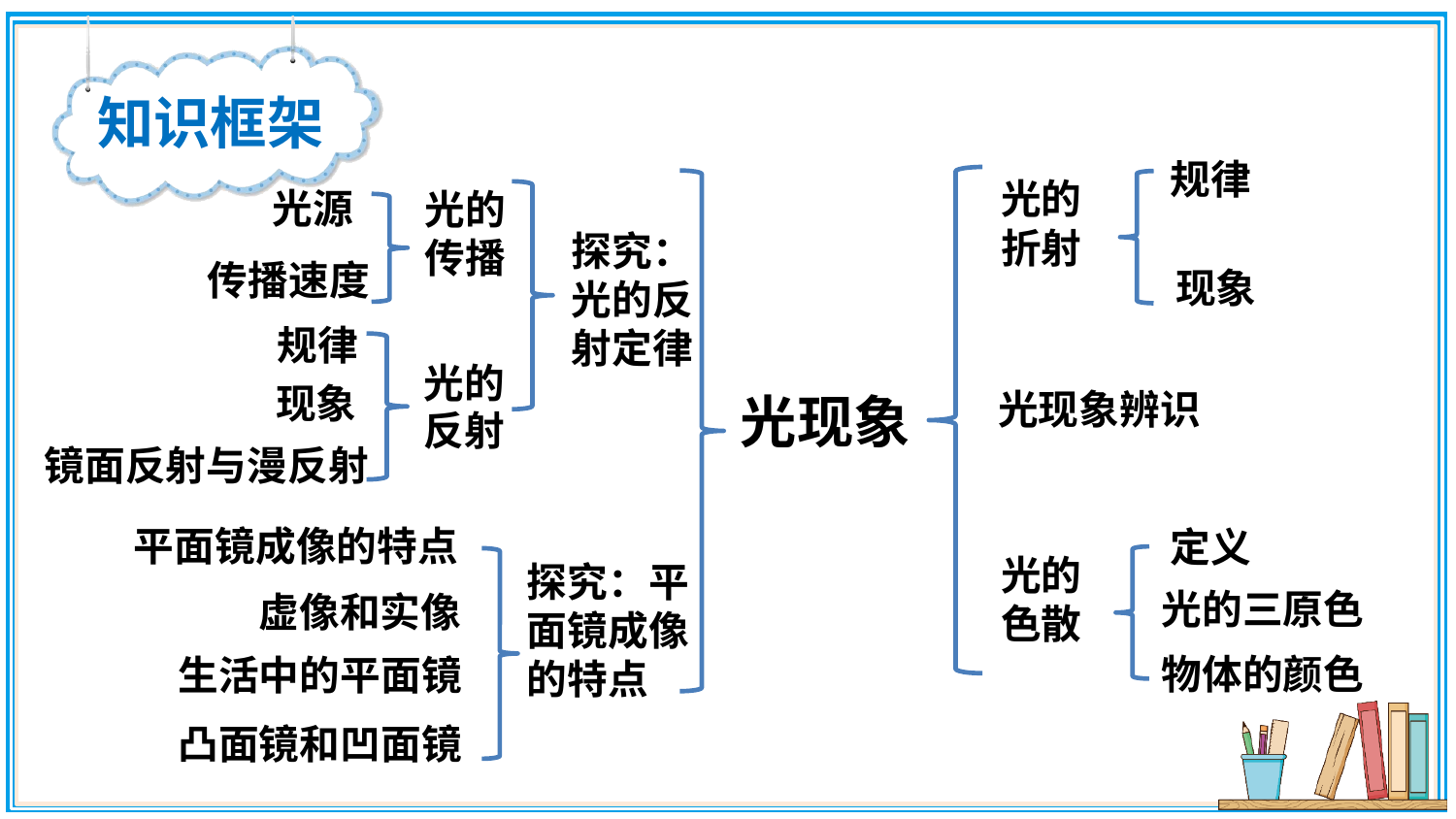

知识框架
规律
光的折射

光源
光的传播

探究：光的反射定律
传播速度
现象
规律

光的反射
现象
光现象辨识
光现象
镜面反射与漫反射
平面镜成像的特点
定义
光的色散

探究：平面镜成像的特点
光的三原色
虚像和实像
物体的颜色
生活中的平面镜
凸面镜和凹面镜